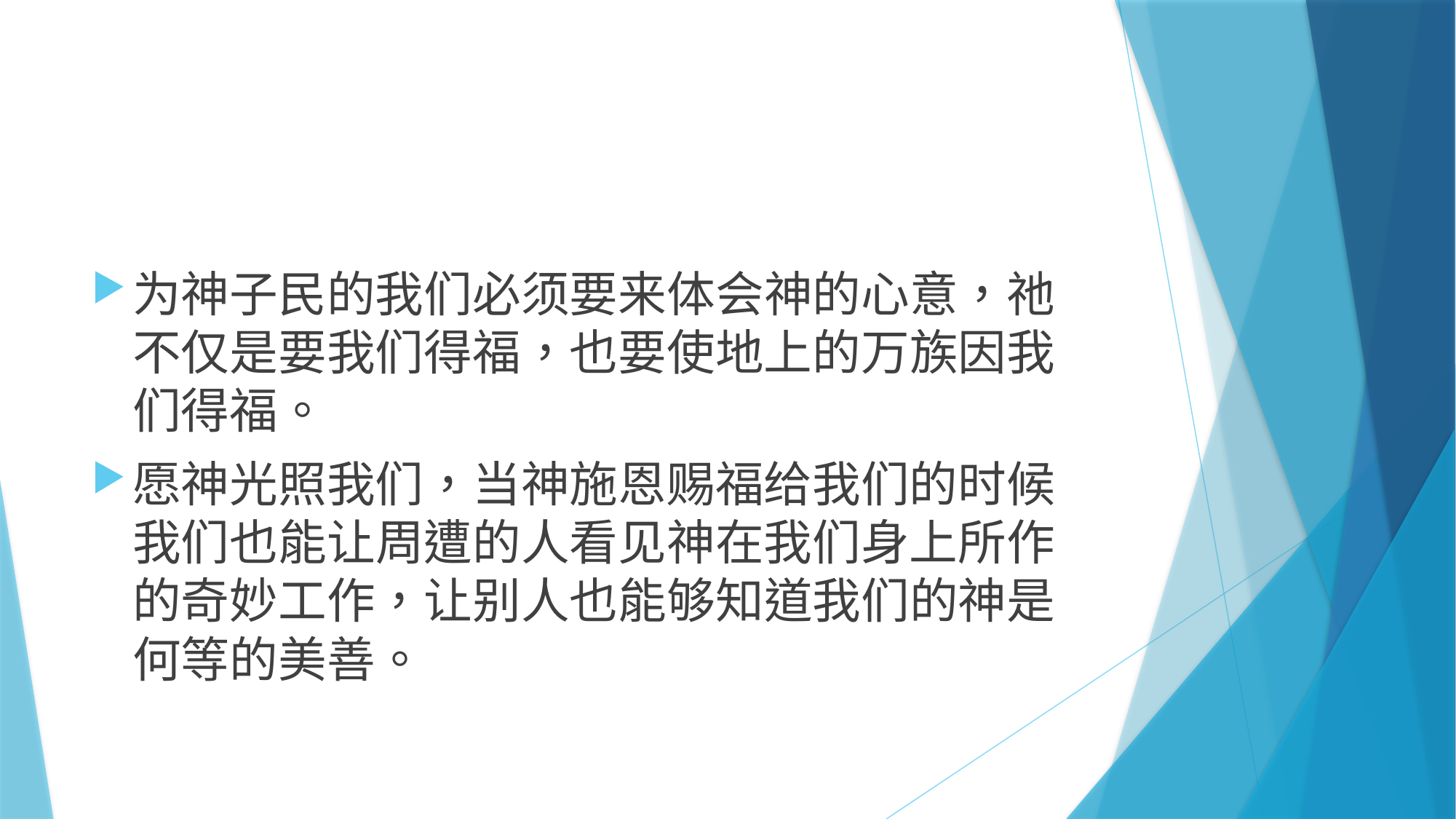

#
为神子民的我们必须要来体会神的心意，祂不仅是要我们得福，也要使地上的万族因我们得福。
愿神光照我们，当神施恩赐福给我们的时候我们也能让周遭的人看见神在我们身上所作的奇妙工作，让别人也能够知道我们的神是何等的美善。